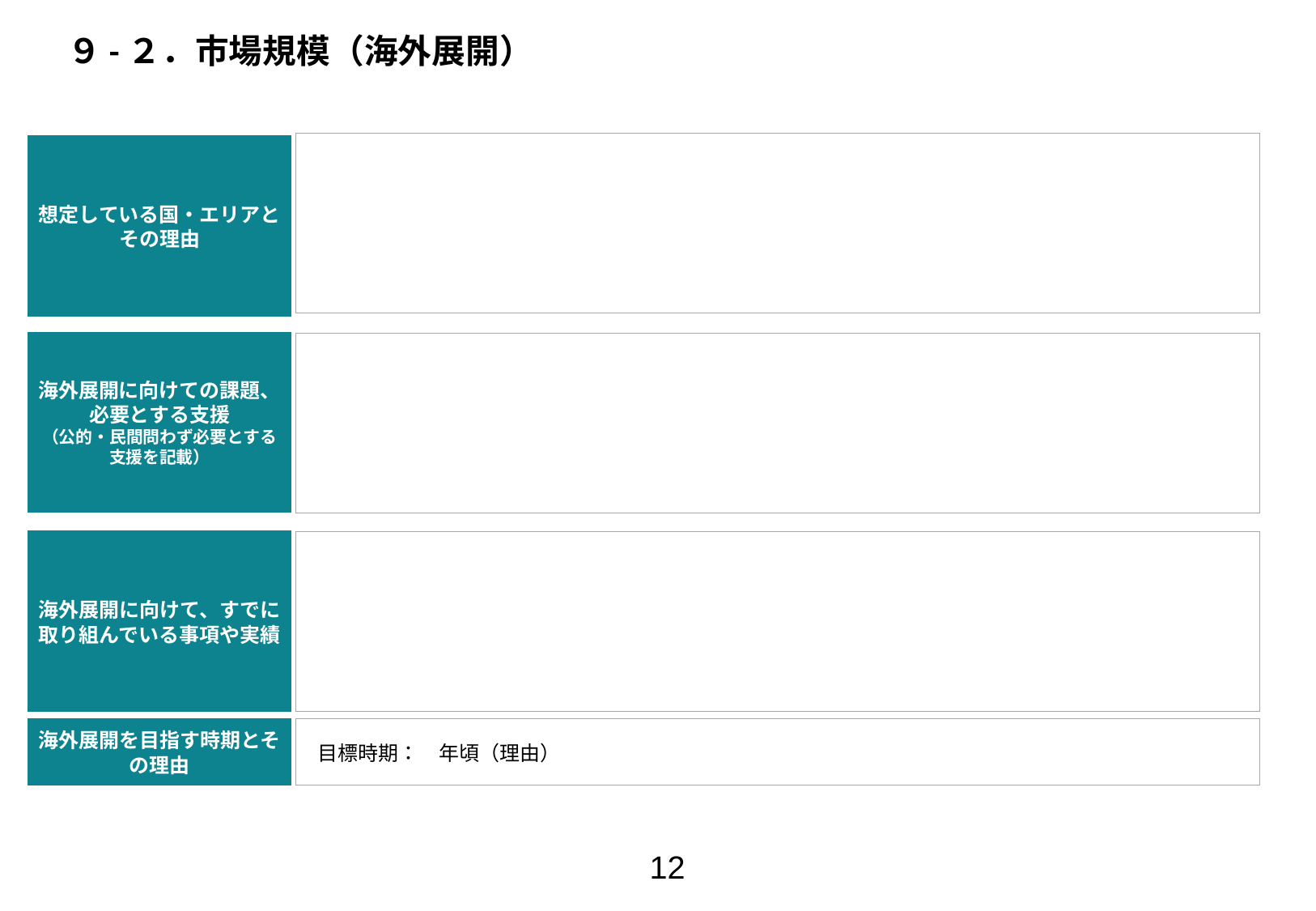

９-２．市場規模（海外展開）

想定している国・エリアと
その理由
海外展開に向けての課題、
必要とする支援
（公的・民間問わず必要とする支援を記載）

海外展開に向けて、すでに取り組んでいる事項や実績

海外展開を目指す時期とその理由
目標時期：　年頃（理由）
12